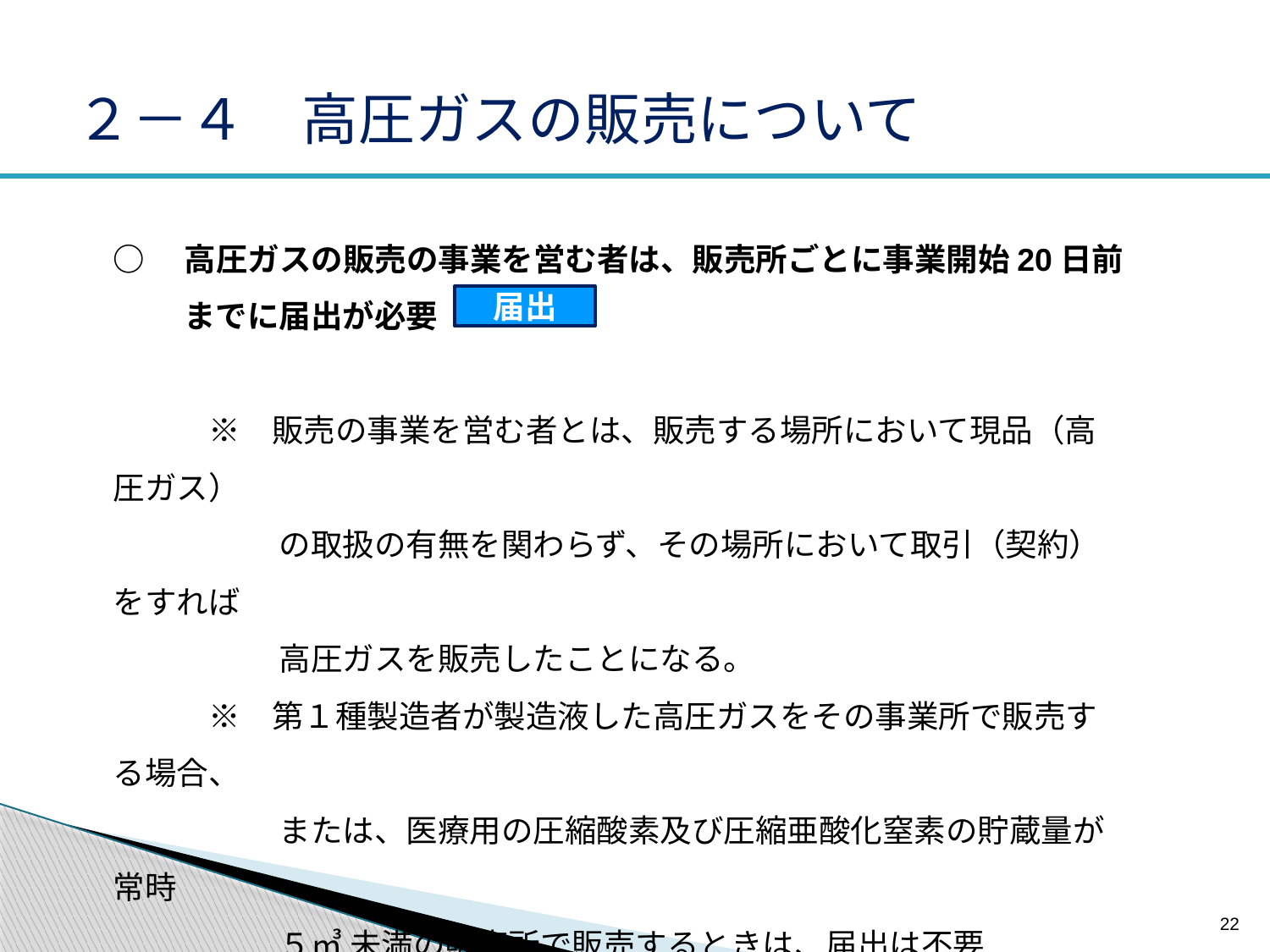

# ２－４　高圧ガスの販売について
○　高圧ガスの販売の事業を営む者は、販売所ごとに事業開始20日前
　　 までに届出が必要

　　　※　販売の事業を営む者とは、販売する場所において現品（高圧ガス）
　　　　　 の取扱の有無を関わらず、その場所において取引（契約）をすれば
　　　　　 高圧ガスを販売したことになる。
　　　※　第１種製造者が製造液した高圧ガスをその事業所で販売する場合、
　　　　　 または、医療用の圧縮酸素及び圧縮亜酸化窒素の貯蔵量が常時
　　　　　 ５㎥ 未満の販売所で販売するときは、届出は不要
届出
22